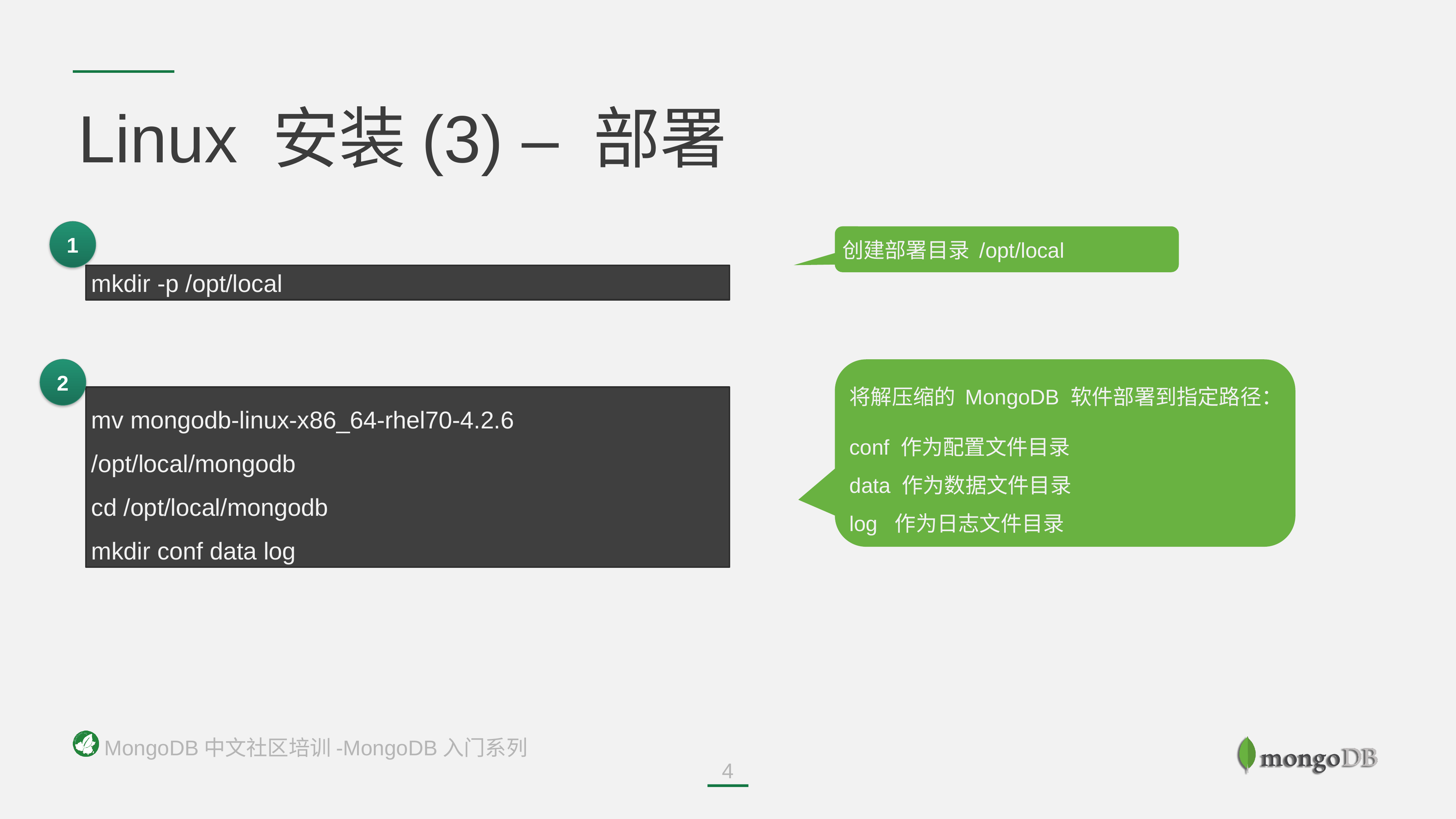

# Linux 安装(3) – 部署
1
创建部署目录 /opt/local
mkdir -p /opt/local
2
将解压缩的 MongoDB 软件部署到指定路径：
conf 作为配置文件目录
data 作为数据文件目录
log  作为日志文件目录
mv mongodb-linux-x86_64-rhel70-4.2.6 /opt/local/mongodb
cd /opt/local/mongodb
mkdir conf data log